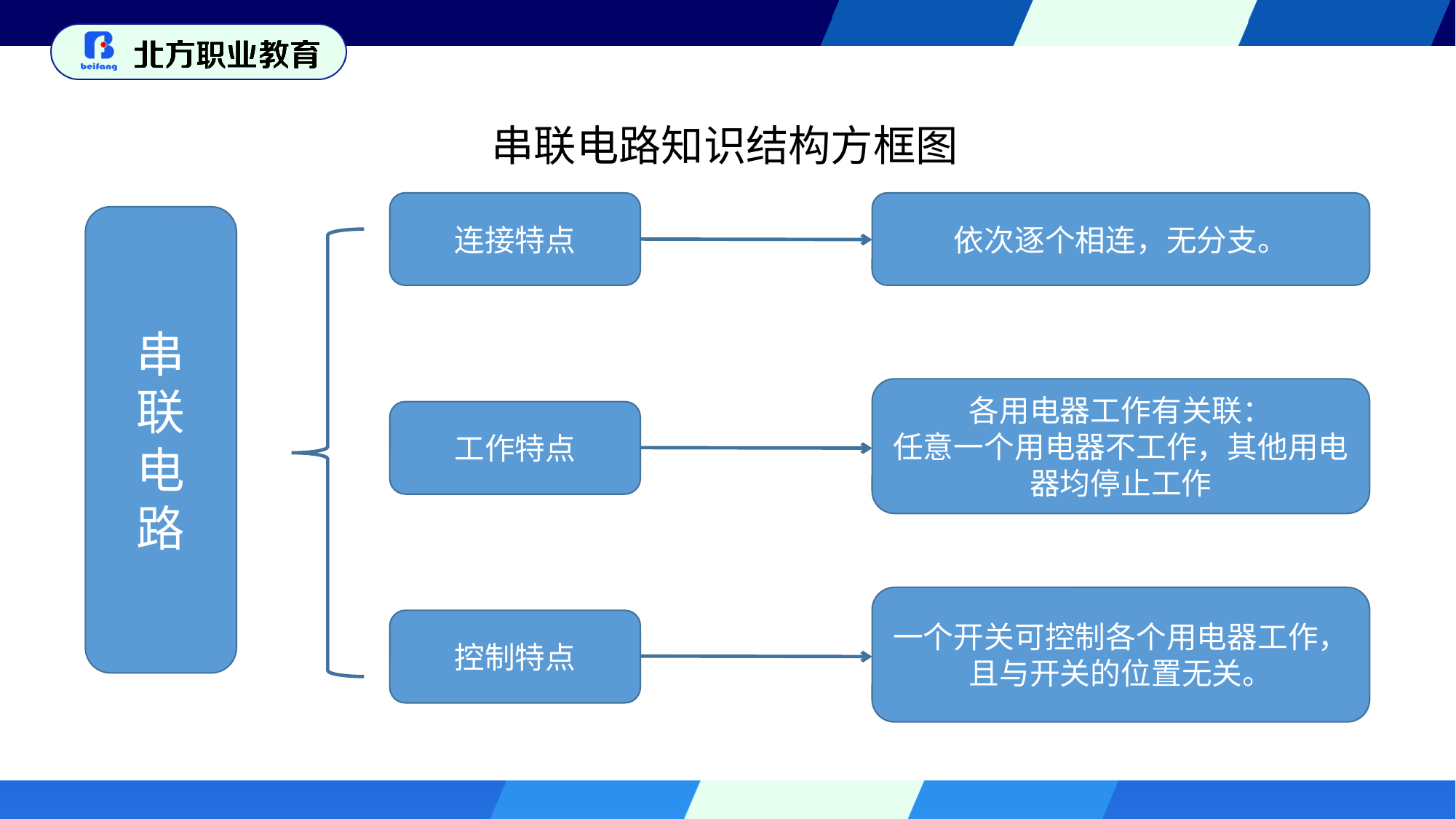

串联电路知识结构方框图
连接特点
依次逐个相连，无分支。
串
联
电
路

各用电器工作有关联：
任意一个用电器不工作，其他用电器均停止工作
工作特点
一个开关可控制各个用电器工作，且与开关的位置无关。
控制特点